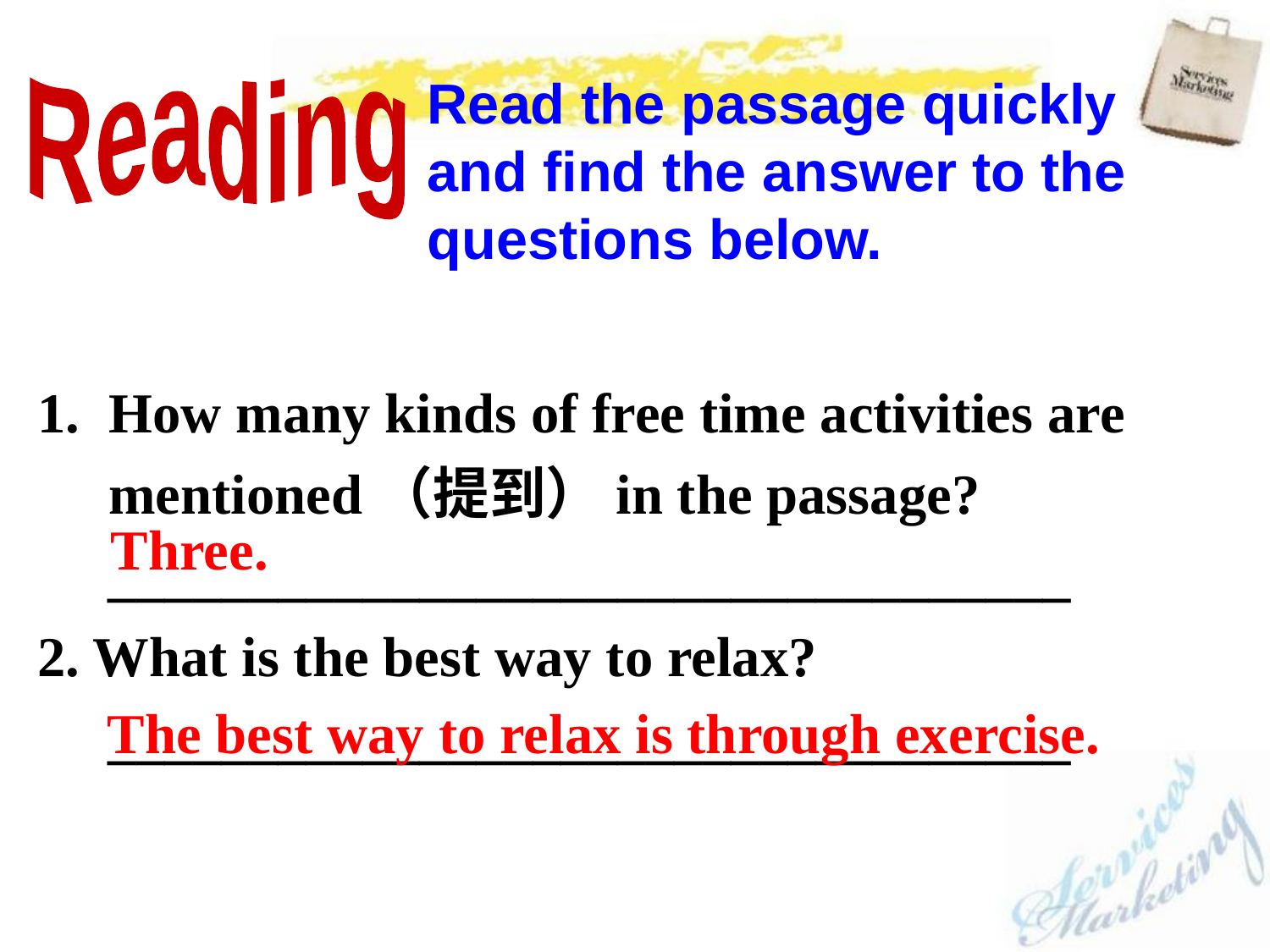

Reading
Read the passage quickly and find the answer to the questions below.
How many kinds of free time activities are mentioned（提到）in the passage?
     __________________________________
2. What is the best way to relax?
     __________________________________
Three.
The best way to relax is through exercise.